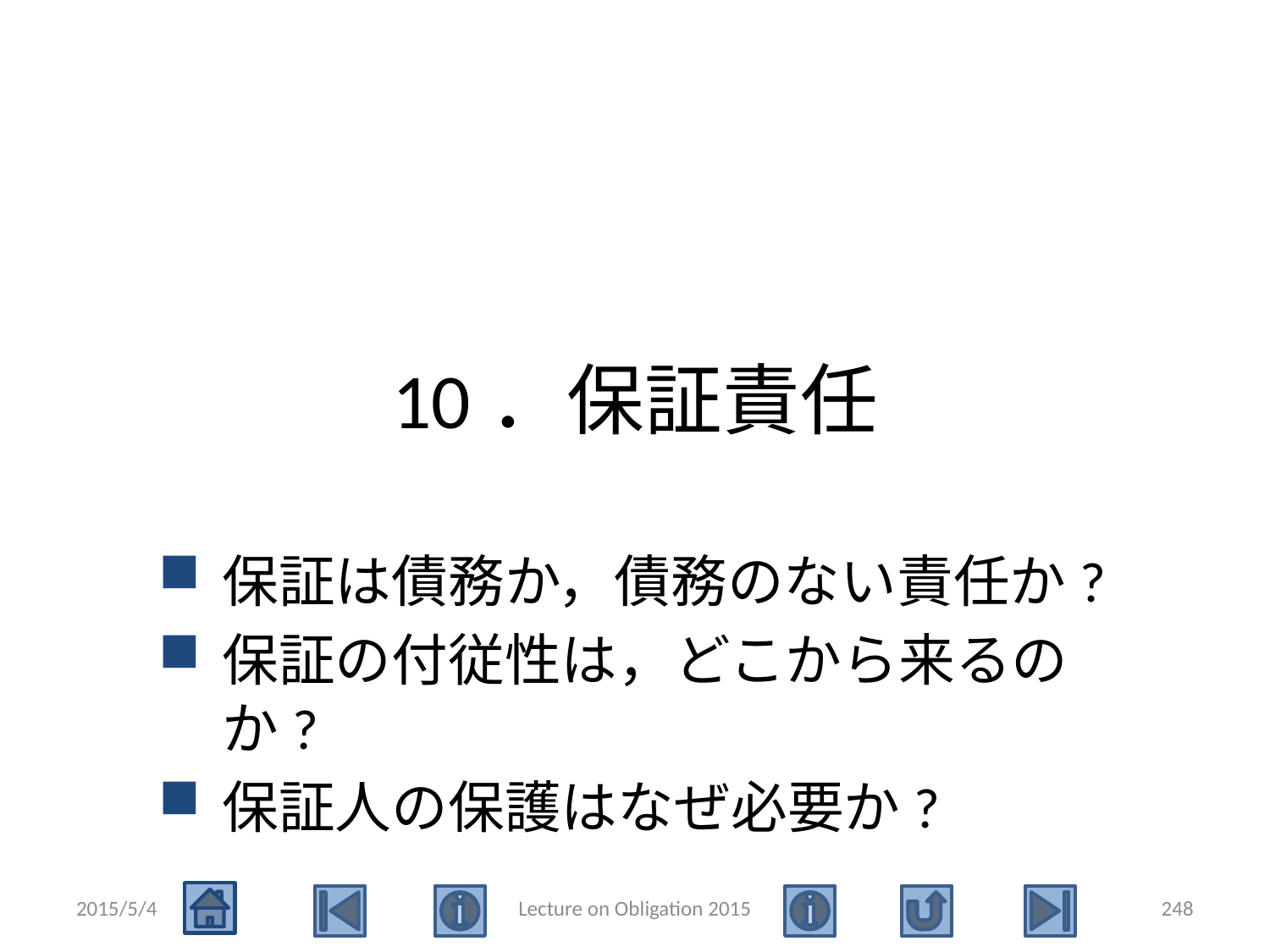

# 10．保証責任
保証は債務か，債務のない責任か?
保証の付従性は，どこから来るのか?
保証人の保護はなぜ必要か?
2015/5/4
Lecture on Obligation 2015
248